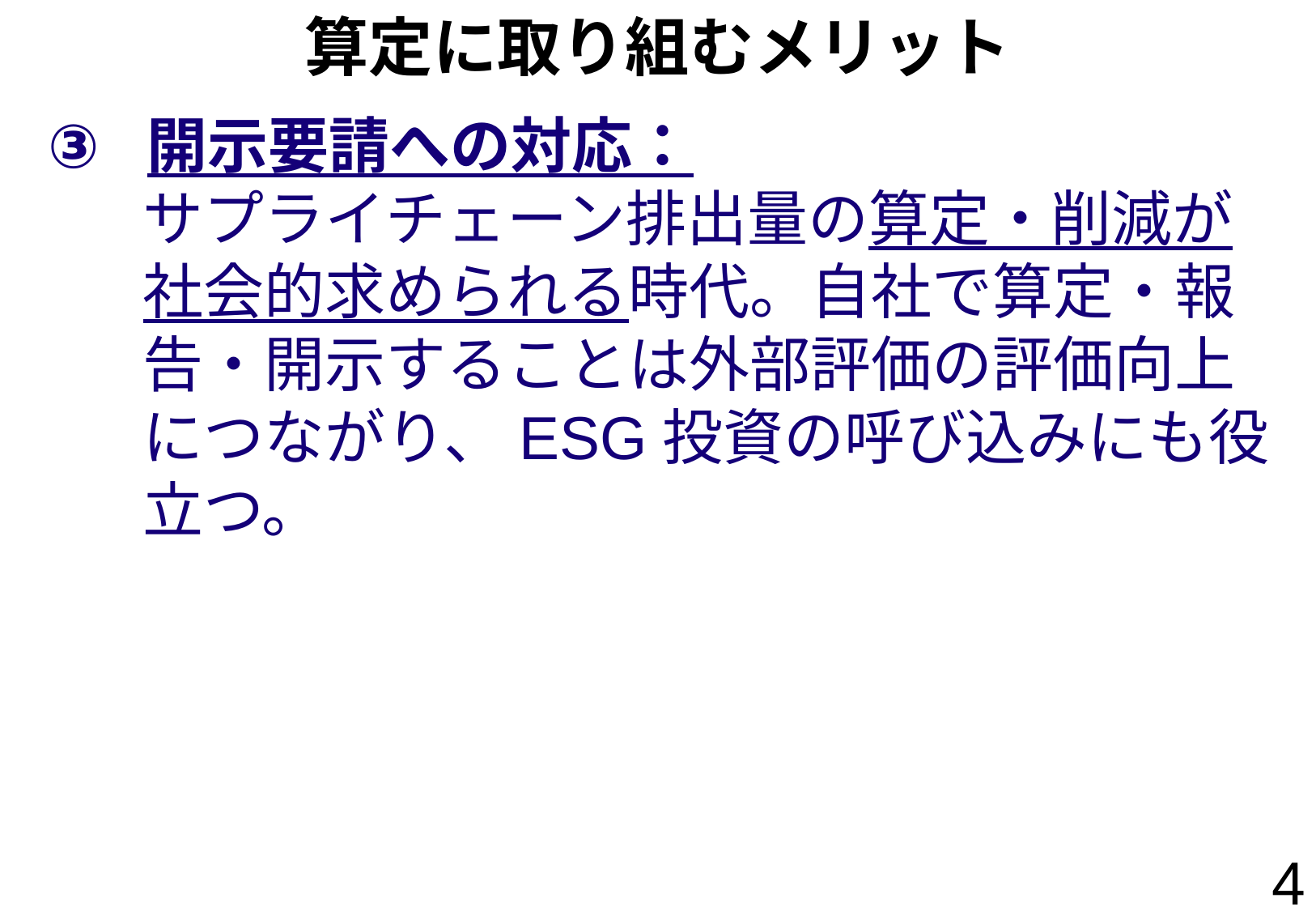

# 算定に取り組むメリット
開示要請への対応：
サプライチェーン排出量の算定・削減が社会的求められる時代。自社で算定・報告・開示することは外部評価の評価向上につながり、ESG投資の呼び込みにも役立つ。
4